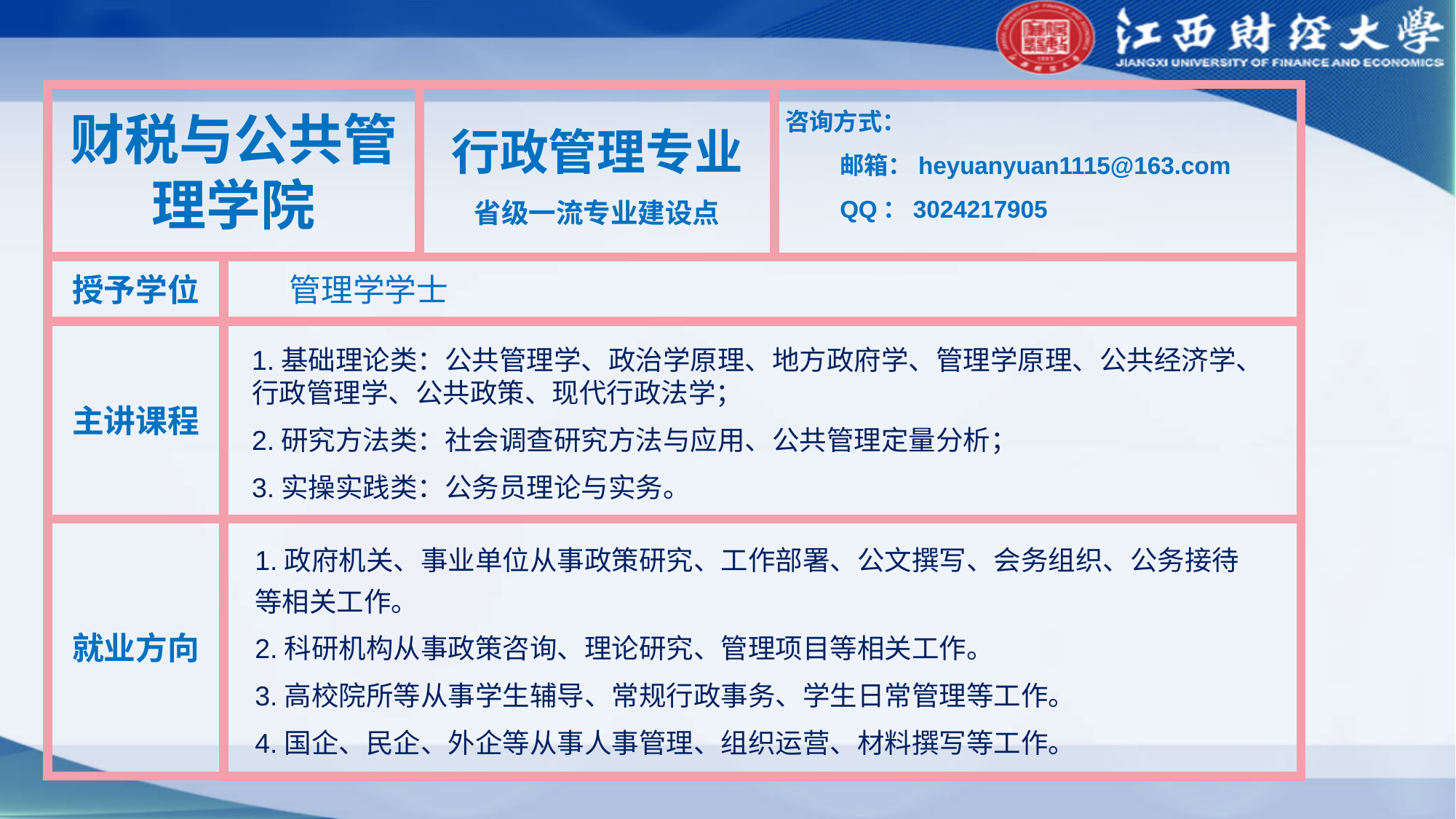

财税与公共管理学院

行政管理专业
省级一流专业建设点
咨询方式：
邮箱：heyuanyuan1115@163.com
QQ：3024217905
授予学位
管理学学士
主讲课程

1.基础理论类：公共管理学、政治学原理、地方政府学、管理学原理、公共经济学、行政管理学、公共政策、现代行政法学；

2.研究方法类：社会调查研究方法与应用、公共管理定量分析；

3.实操实践类：公务员理论与实务。
就业方向

1.政府机关、事业单位从事政策研究、工作部署、公文撰写、会务组织、公务接待等相关工作。
2.科研机构从事政策咨询、理论研究、管理项目等相关工作。
3.高校院所等从事学生辅导、常规行政事务、学生日常管理等工作。
4.国企、民企、外企等从事人事管理、组织运营、材料撰写等工作。